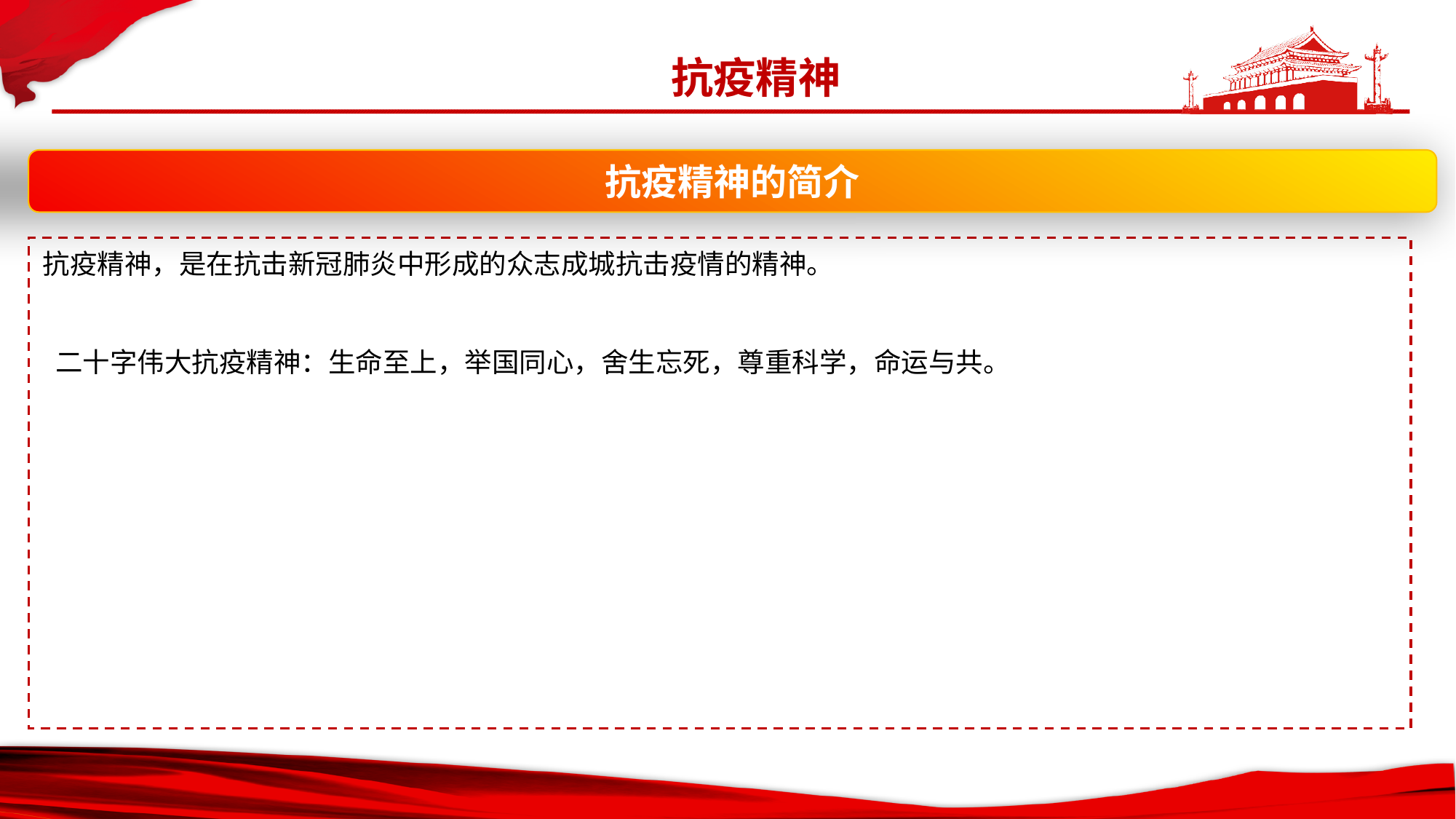

抗疫精神
抗疫精神的简介
抗疫精神，是在抗击新冠肺炎中形成的众志成城抗击疫情的精神。

 二十字伟大抗疫精神：生命至上，举国同心，舍生忘死，尊重科学，命运与共。